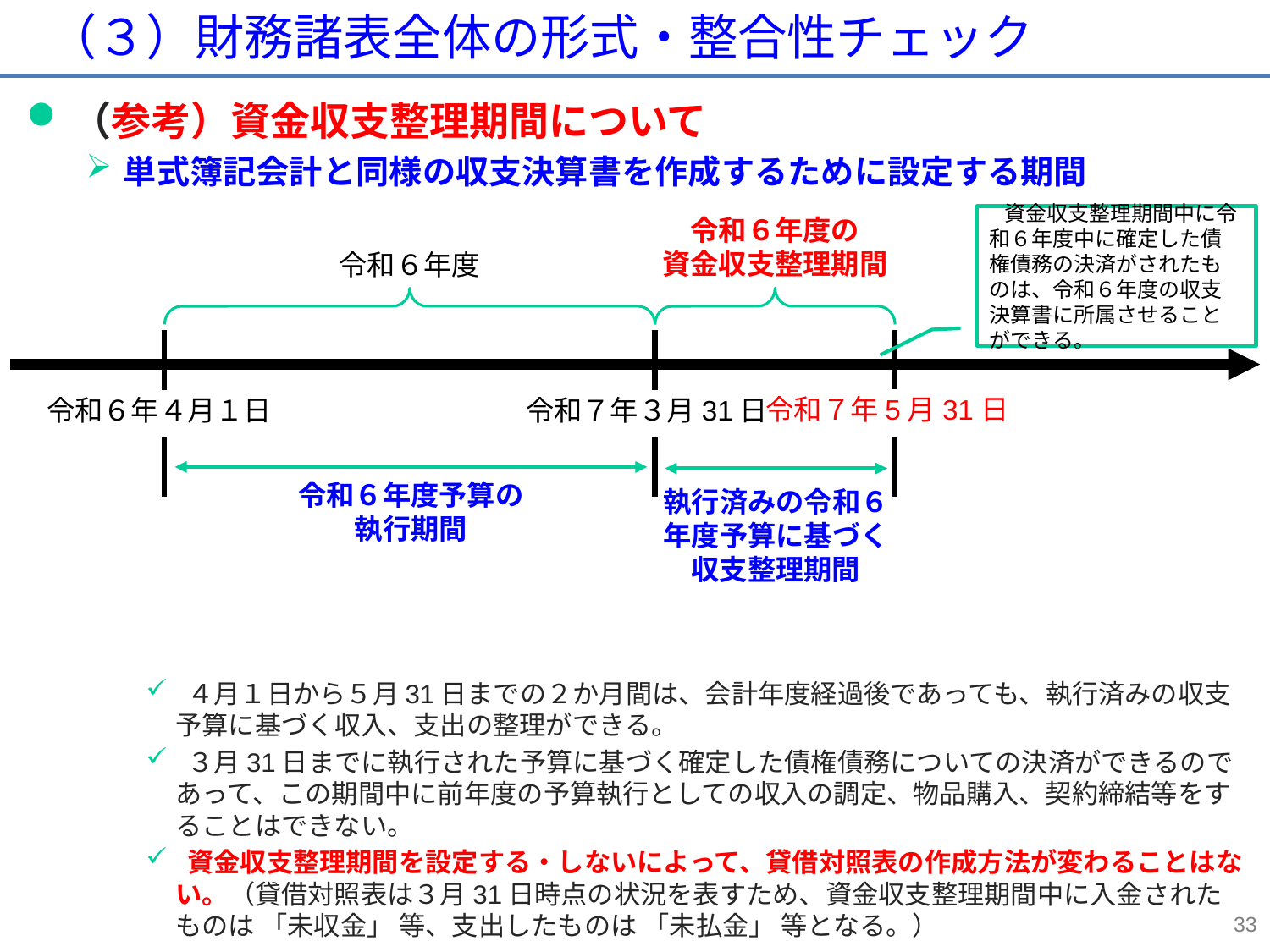

# （３）財務諸表全体の形式・整合性チェック

（参考）資金収支整理期間について
単式簿記会計と同様の収支決算書を作成するために設定する期間

 ４月１日から５月31日までの２か月間は、会計年度経過後であっても、執行済みの収支予算に基づく収入、支出の整理ができる。
 ３月31日までに執行された予算に基づく確定した債権債務についての決済ができるのであって、この期間中に前年度の予算執行としての収入の調定、物品購入、契約締結等をすることはできない。
 資金収支整理期間を設定する・しないによって、貸借対照表の作成方法が変わることはない。（貸借対照表は３月31日時点の状況を表すため、資金収支整理期間中に入金されたものは 「未収金」 等、支出したものは 「未払金」 等となる。）

  資金収支整理期間中に令和６年度中に確定した債権債務の決済がされたものは、令和６年度の収支決算書に所属させることができる。
令和６年度の
資金収支整理期間
令和６年度
令和７年5月31日
令和６年４月１日
令和７年３月31日
令和６年度予算の
執行期間
執行済みの令和６年度予算に基づく収支整理期間
33